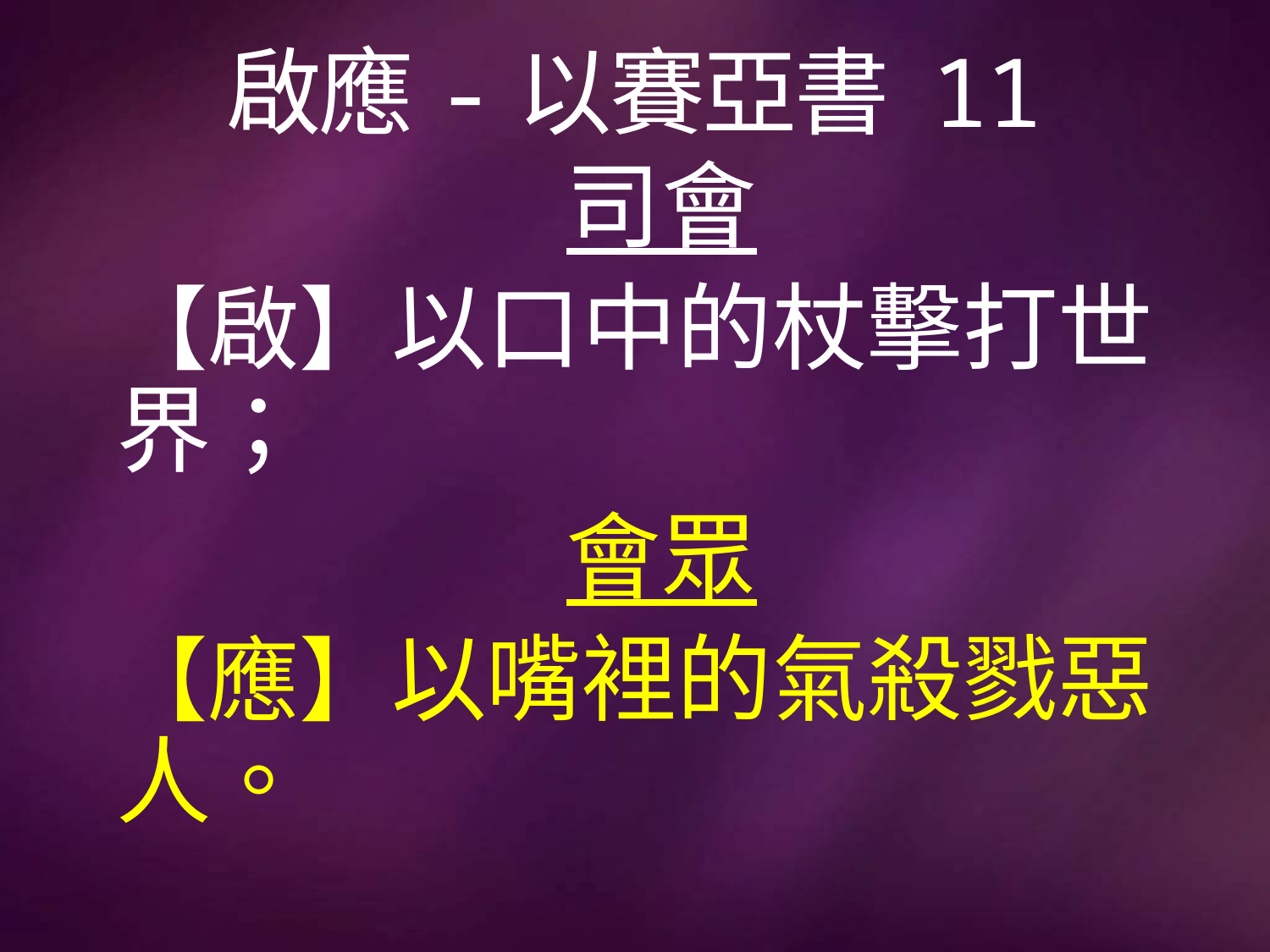

# 啟應-以賽亞書 11
司會
【啟】以口中的杖擊打世界；

會眾
【應】以嘴裡的氣殺戮惡人。